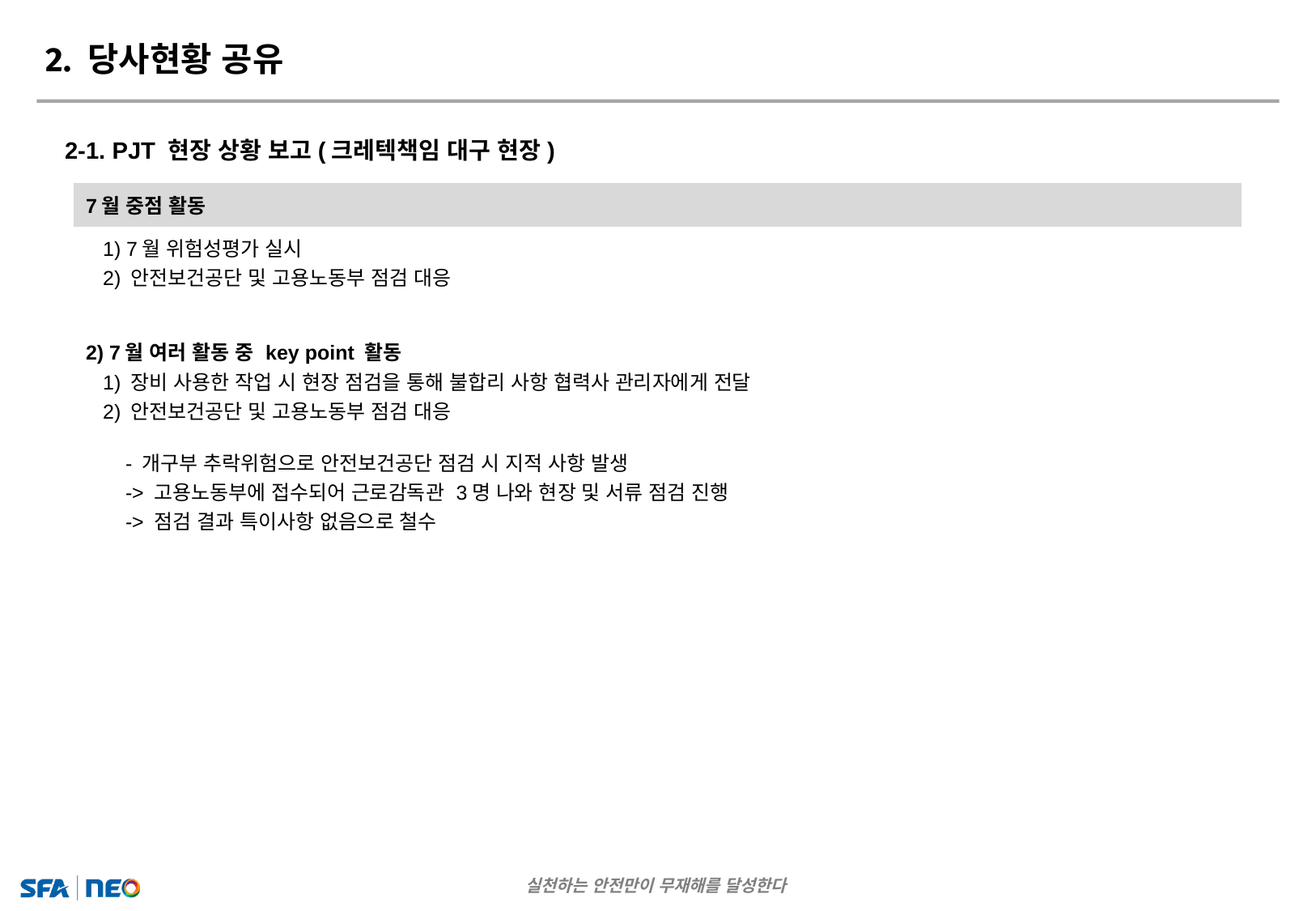

2. 당사현황 공유
2-1. PJT 현장 상황 보고(크레텍책임 대구 현장)
| 7월 중점 활동 |
| --- |
| 1) 7월 위험성평가 실시 2) 안전보건공단 및 고용노동부 점검 대응 2) 7월 여러 활동 중 key point 활동 1) 장비 사용한 작업 시 현장 점검을 통해 불합리 사항 협력사 관리자에게 전달 2) 안전보건공단 및 고용노동부 점검 대응 - 개구부 추락위험으로 안전보건공단 점검 시 지적 사항 발생 -> 고용노동부에 접수되어 근로감독관 3명 나와 현장 및 서류 점검 진행 -> 점검 결과 특이사항 없음으로 철수 |